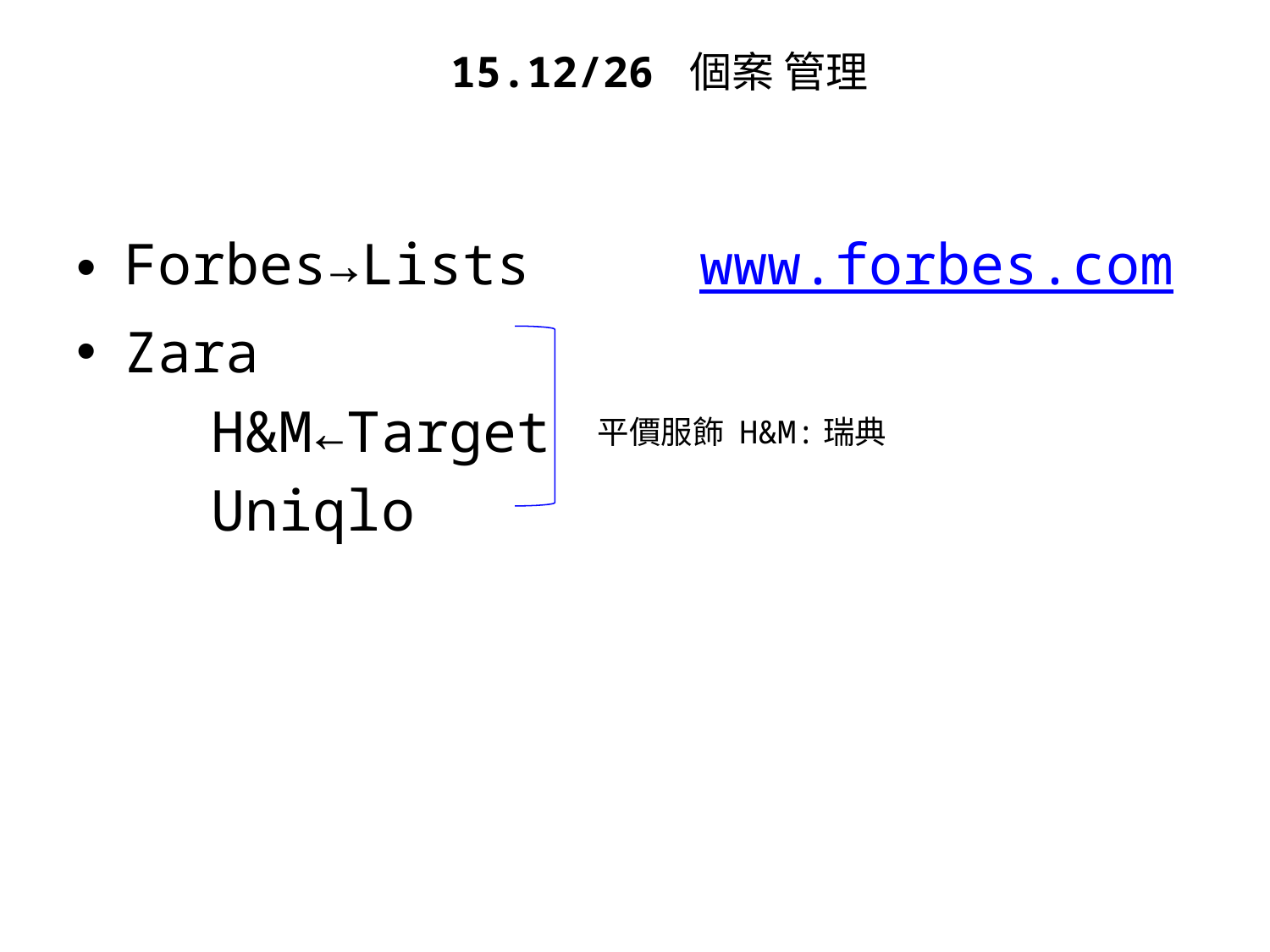

15.12/26 個案 管理

Forbes→Lists     www.forbes.com
Zara
    H&M←Target
    Uniqlo

平價服飾 H&M:瑞典